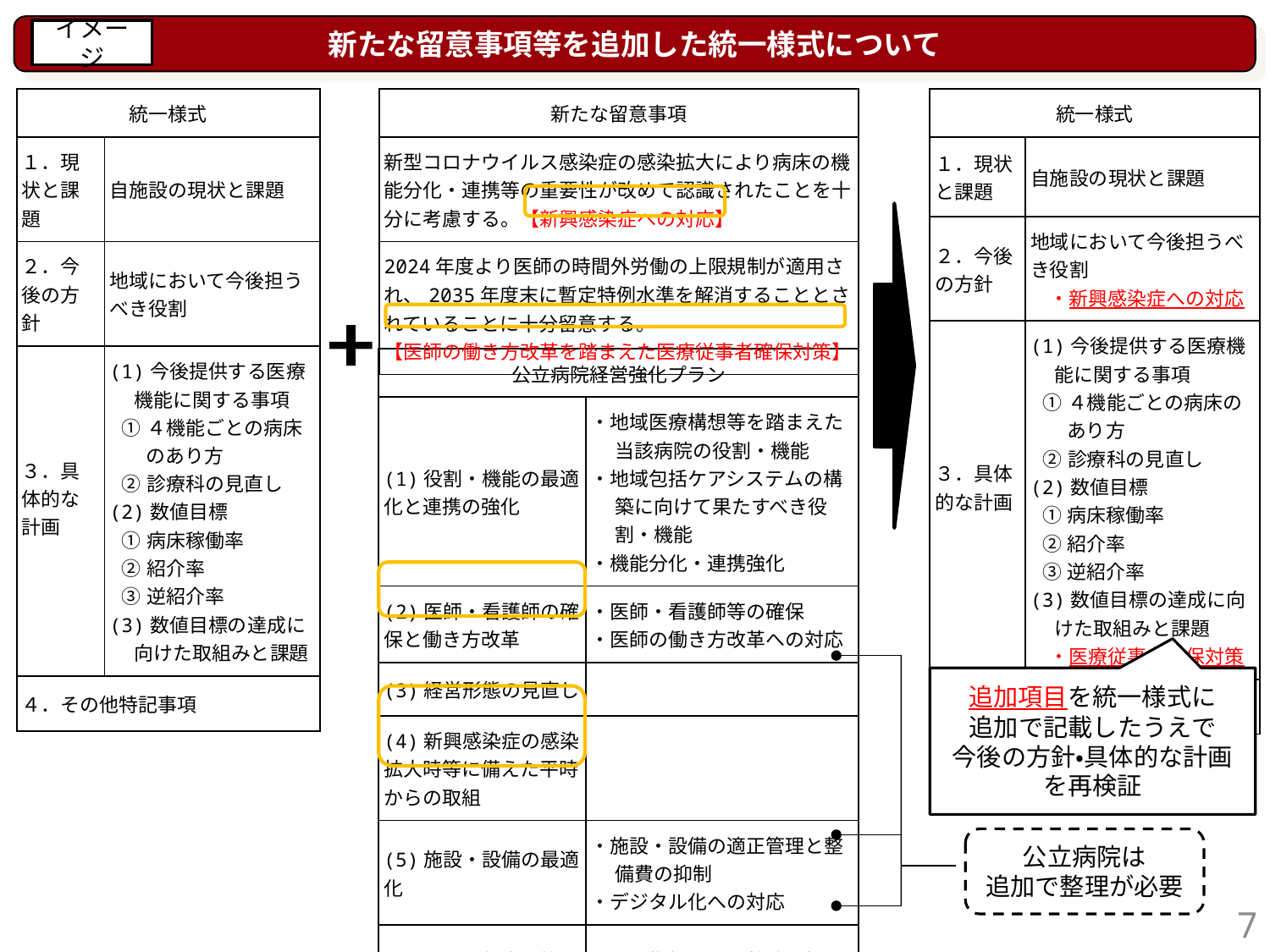

新たな留意事項等を追加した統一様式について
イメージ
| 統一様式 |  |
| --- | --- |
| １．現状と課題 | 自施設の現状と課題 |
| ２．今後の方針 | 地域において今後担うべき役割 |
| ３．具体的な計画 | (1)今後提供する医療機能に関する事項 ①４機能ごとの病床のあり方 ②診療科の見直し (2)数値目標 ①病床稼働率 ②紹介率 ③逆紹介率 (3)数値目標の達成に向けた取組みと課題 |
| ４．その他特記事項 |  |
| 新たな留意事項 |
| --- |
| 新型コロナウイルス感染症の感染拡大により病床の機能分化・連携等の重要性が改めて認識されたことを十分に考慮する。【新興感染症への対応】 |
| 2024年度より医師の時間外労働の上限規制が適用され、2035年度末に暫定特例水準を解消することとされていることに十分留意する。 【医師の働き方改革を踏まえた医療従事者確保対策】 |
| 統一様式 |  |
| --- | --- |
| １．現状と課題 | 自施設の現状と課題 |
| ２．今後の方針 | 地域において今後担うべき役割 　・新興感染症への対応 |
| ３．具体的な計画 | (1)今後提供する医療機能に関する事項 ①４機能ごとの病床のあり方 ②診療科の見直し (2)数値目標 ①病床稼働率 ②紹介率 ③逆紹介率 (3)数値目標の達成に向けた取組みと課題 　・医療従事者確保対策 |
| ４．その他特記事項 |  |

| 公立病院経営強化プラン |  |
| --- | --- |
| (1)役割・機能の最適化と連携の強化 | ・地域医療構想等を踏まえた当該病院の役割・機能 ・地域包括ケアシステムの構築に向けて果たすべき役割・機能 ・機能分化・連携強化 |
| (2)医師・看護師の確保と働き方改革 | ・医師・看護師等の確保 ・医師の働き方改革への対応 |
| (3)経営形態の見直し |  |
| (4)新興感染症の感染拡大時等に備えた平時からの取組 |  |
| (5)施設・設備の最適化 | ・施設・設備の適正管理と整備費の抑制 ・デジタル化への対応 |
| (6)経営の効率化等 | ・経営指標に係る数値目標 |

追加項目を統一様式に
追加で記載したうえで
今後の方針・具体的な計画
を再検証

公立病院は
追加で整理が必要
7